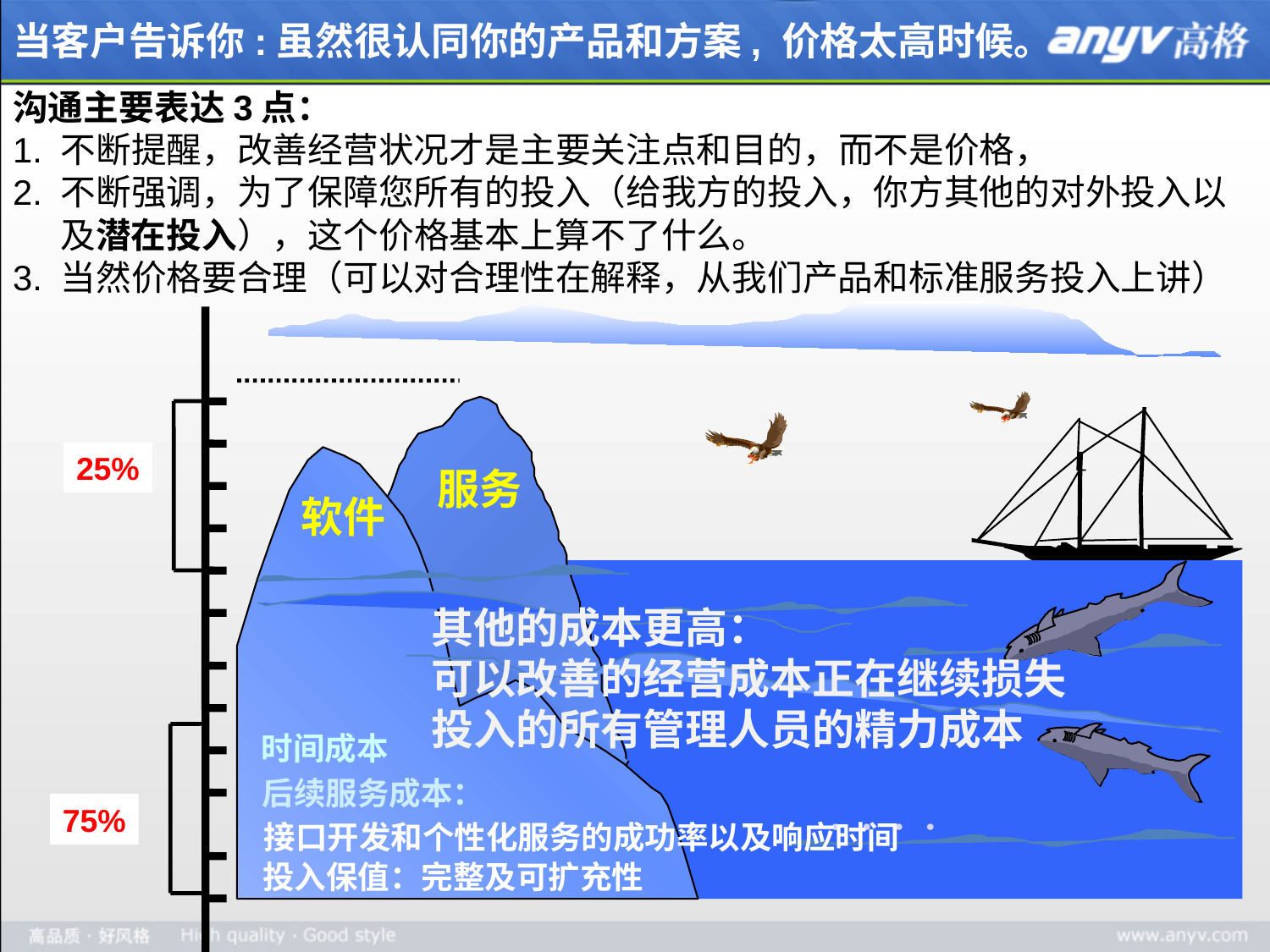

# 当客户告诉你:虽然很认同你的产品和方案, 价格太高时候。
沟通主要表达3点：
不断提醒，改善经营状况才是主要关注点和目的，而不是价格，
不断强调，为了保障您所有的投入（给我方的投入，你方其他的对外投入以及潜在投入），这个价格基本上算不了什么。
当然价格要合理（可以对合理性在解释，从我们产品和标准服务投入上讲）

25%

服务
软件

其他的成本更高：
可以改善的经营成本正在继续损失
投入的所有管理人员的精力成本

时间成本

后续服务成本：

75%
．．．．
接口开发和个性化服务的成功率以及响应时间

投入保值：完整及可扩充性